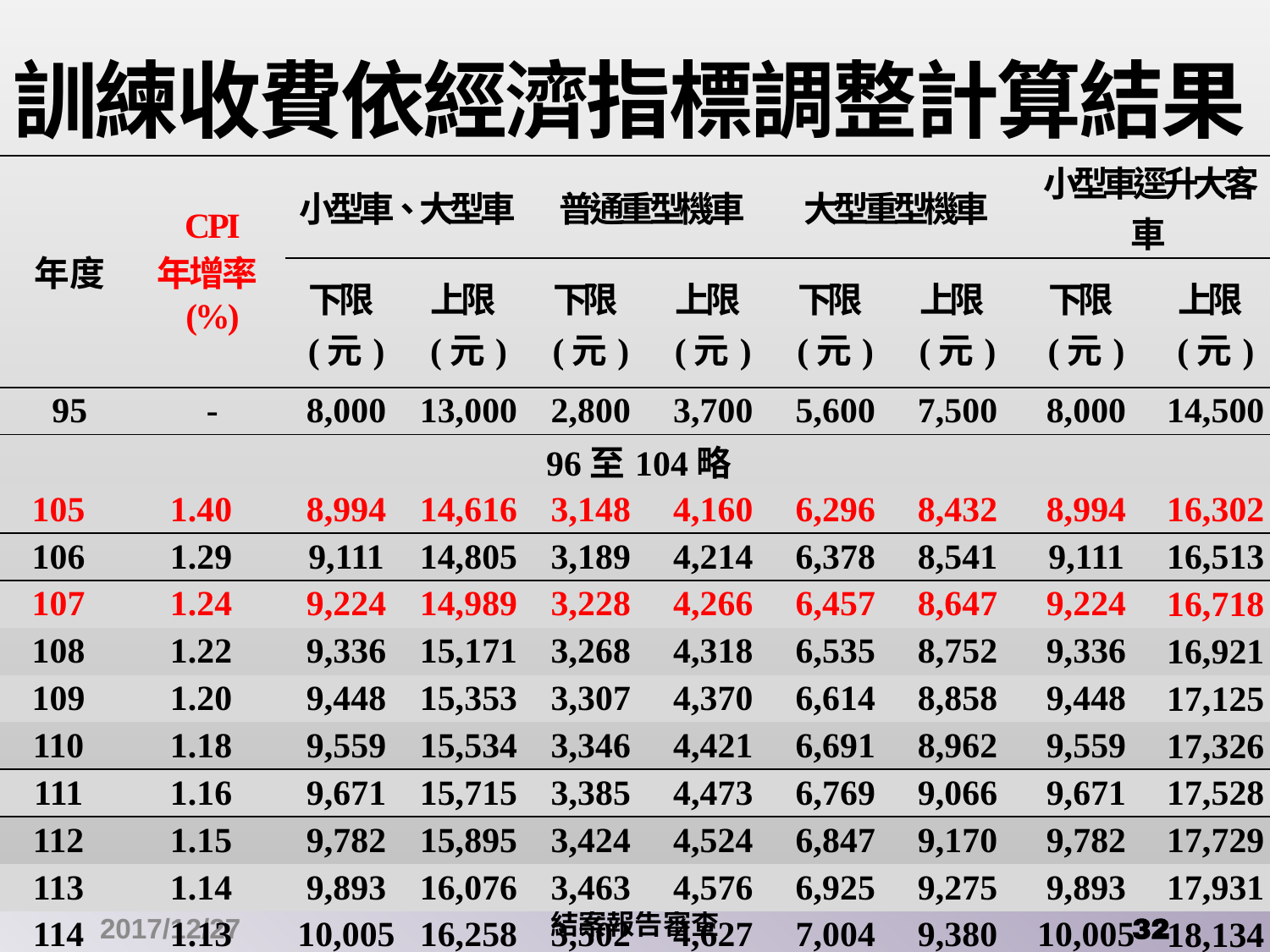

# 訓練收費依經濟指標調整計算結果
| 年度 |  | CPI 年增率(%) | 小型車、大型車 |  | 普通重型機車 |  | 大型重型機車 |  | 小型車逕升大客車 |  |
| --- | --- | --- | --- | --- | --- | --- | --- | --- | --- | --- |
|  |  |  | 下限(元) | 上限(元) | 下限(元) | 上限(元) | 下限(元) | 上限(元) | 下限(元) | 上限(元) |
| 95 |  | - | 8,000 | 13,000 | 2,800 | 3,700 | 5,600 | 7,500 | 8,000 | 14,500 |
| 96至104略 |  |  |  |  |  |  |  |  |  |  |
| 105 | 1.40 |  | 8,994 | 14,616 | 3,148 | 4,160 | 6,296 | 8,432 | 8,994 | 16,302 |
| 106 | 1.29 |  | 9,111 | 14,805 | 3,189 | 4,214 | 6,378 | 8,541 | 9,111 | 16,513 |
| 107 | 1.24 |  | 9,224 | 14,989 | 3,228 | 4,266 | 6,457 | 8,647 | 9,224 | 16,718 |
| 108 | 1.22 |  | 9,336 | 15,171 | 3,268 | 4,318 | 6,535 | 8,752 | 9,336 | 16,921 |
| 109 | 1.20 |  | 9,448 | 15,353 | 3,307 | 4,370 | 6,614 | 8,858 | 9,448 | 17,125 |
| 110 | 1.18 |  | 9,559 | 15,534 | 3,346 | 4,421 | 6,691 | 8,962 | 9,559 | 17,326 |
| 111 | 1.16 |  | 9,671 | 15,715 | 3,385 | 4,473 | 6,769 | 9,066 | 9,671 | 17,528 |
| 112 | 1.15 |  | 9,782 | 15,895 | 3,424 | 4,524 | 6,847 | 9,170 | 9,782 | 17,729 |
| 113 | 1.14 |  | 9,893 | 16,076 | 3,463 | 4,576 | 6,925 | 9,275 | 9,893 | 17,931 |
| 114 | 1.13 |  | 10,005 | 16,258 | 3,502 | 4,627 | 7,004 | 9,380 | 10,005 | 18,134 |
| 115 | 1.10 |  | 10,116 | 16,438 | 3,540 | 4,678 | 7,081 | 9,483 | 10,116 | 18,334 |
2017/12/27
結案報告審查
32